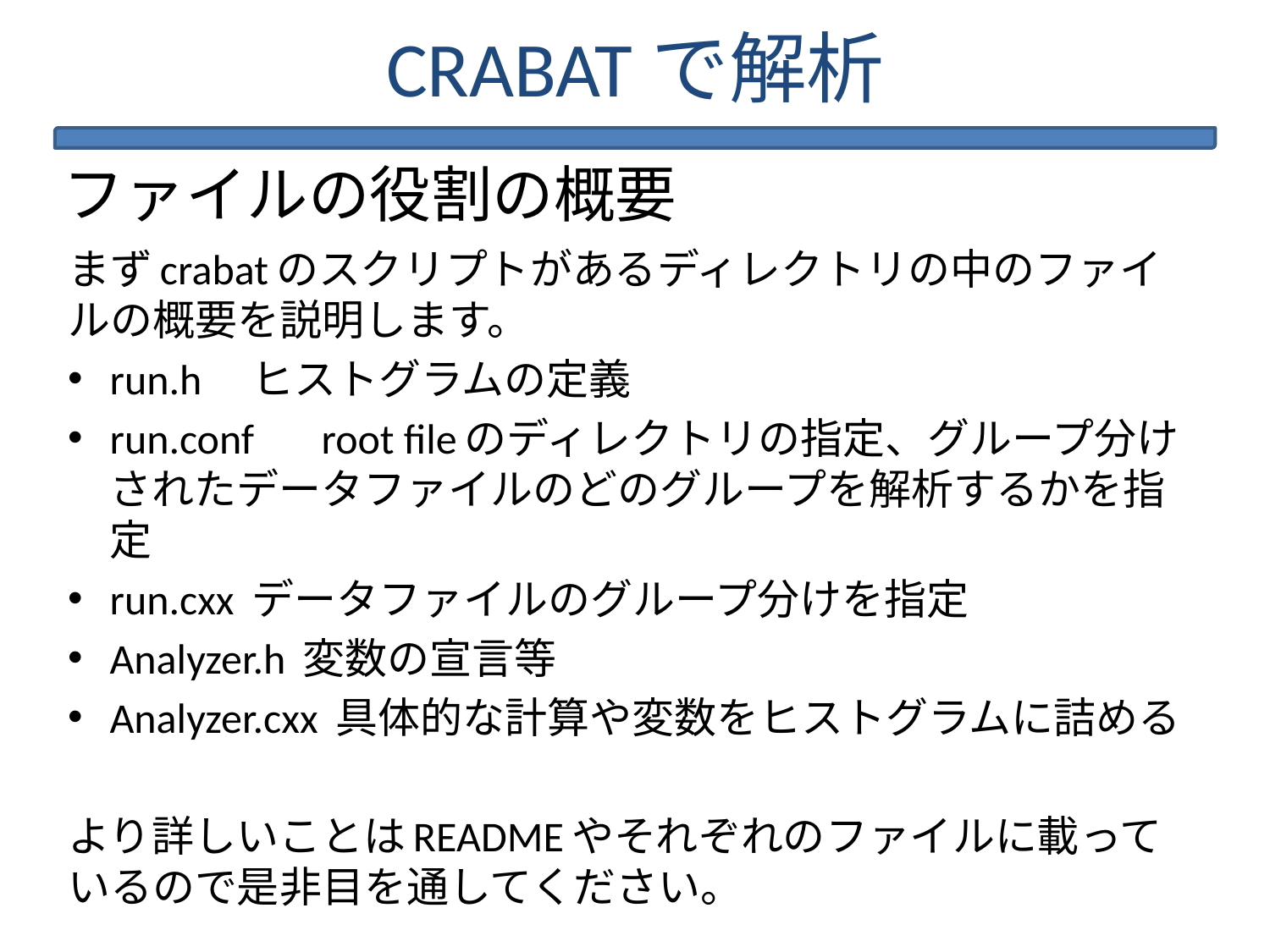

# CRABATで解析

ファイルの役割の概要
まずcrabatのスクリプトがあるディレクトリの中のファイルの概要を説明します。
run.h　ヒストグラムの定義
run.conf 　root fileのディレクトリの指定、グループ分けされたデータファイルのどのグループを解析するかを指定
run.cxx データファイルのグループ分けを指定
Analyzer.h 変数の宣言等
Analyzer.cxx 具体的な計算や変数をヒストグラムに詰める

より詳しいことはREADMEやそれぞれのファイルに載っているので是非目を通してください。